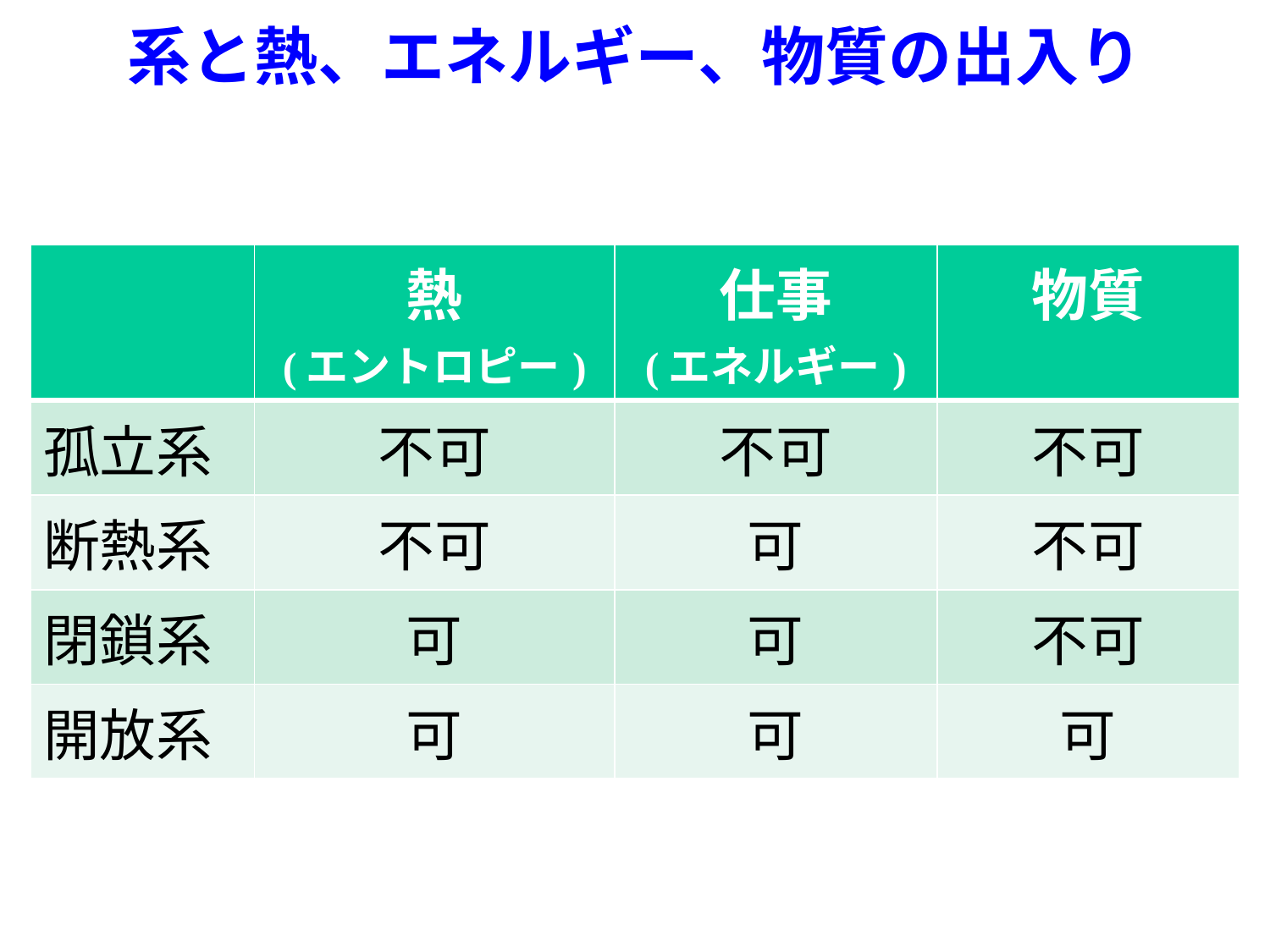

# 系と熱、エネルギー、物質の出入り
|  | 熱 (エントロピー) | 仕事 (エネルギー) | 物質 |
| --- | --- | --- | --- |
| 孤立系 | 不可 | 不可 | 不可 |
| 断熱系 | 不可 | 可 | 不可 |
| 閉鎖系 | 可 | 可 | 不可 |
| 開放系 | 可 | 可 | 可 |